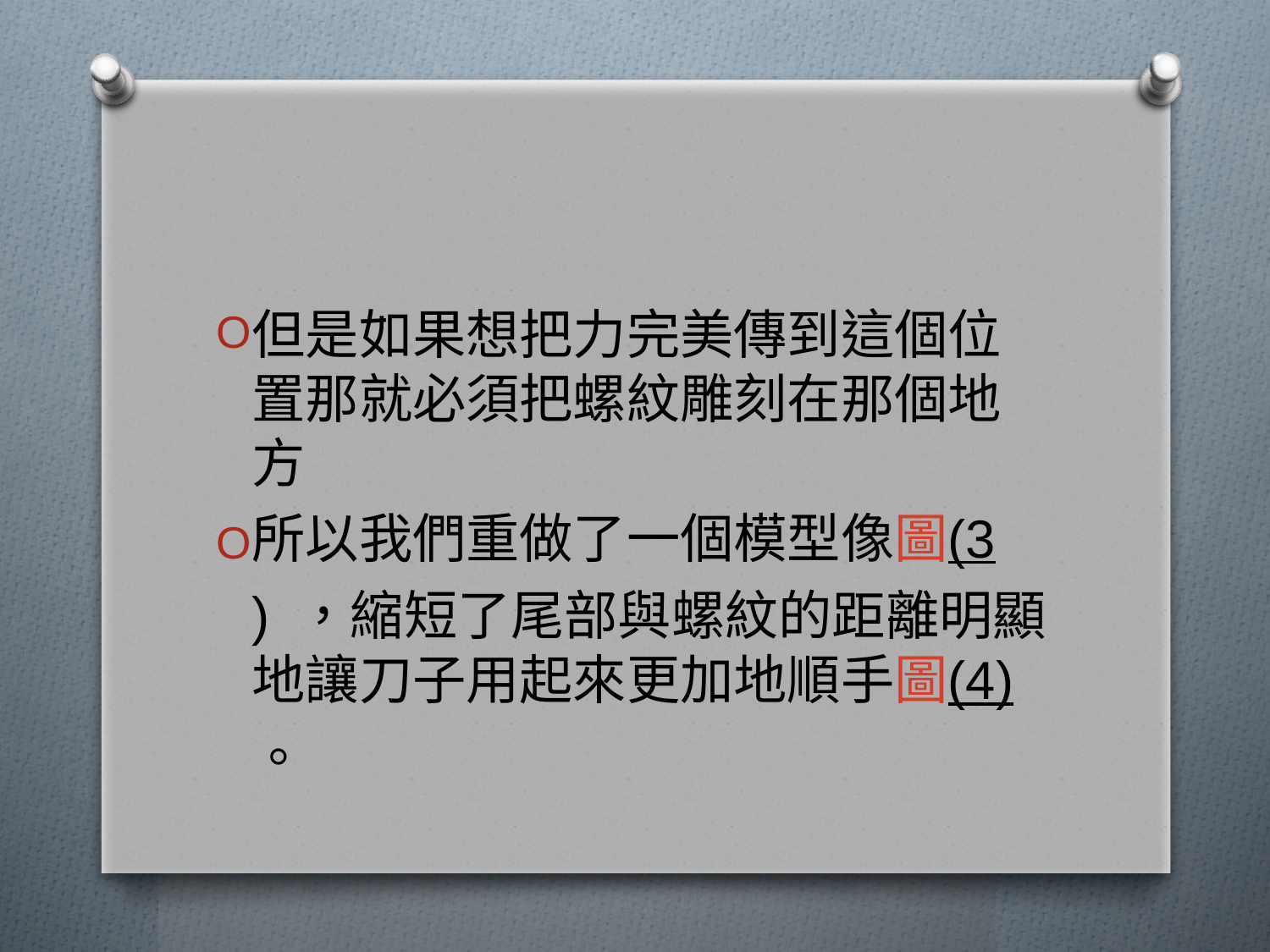

#
但是如果想把力完美傳到這個位置那就必須把螺紋雕刻在那個地方
所以我們重做了一個模型像圖(3) ，縮短了尾部與螺紋的距離明顯地讓刀子用起來更加地順手圖(4)。